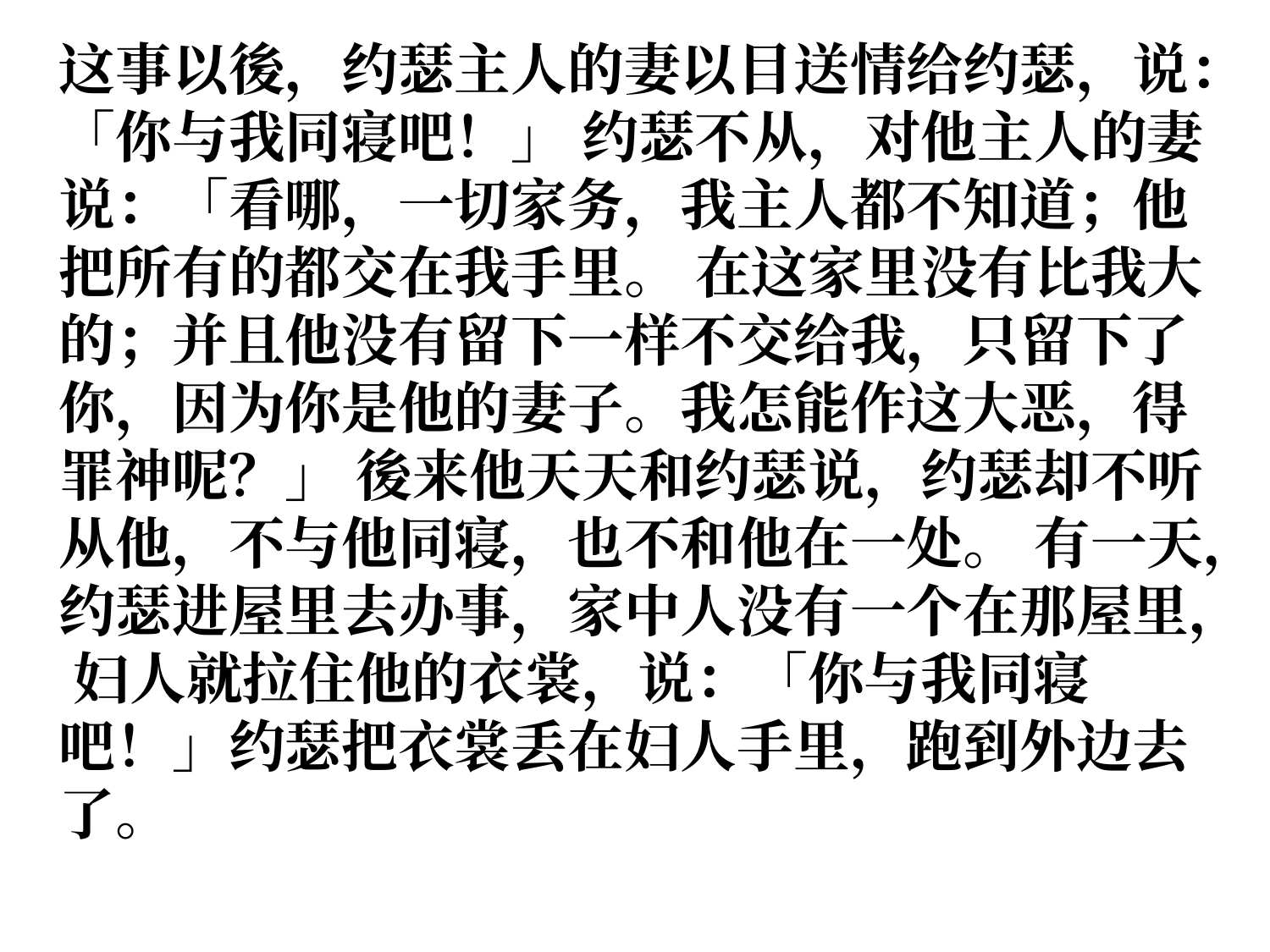

这事以後，约瑟主人的妻以目送情给约瑟，说：「你与我同寝吧！」 约瑟不从，对他主人的妻说：「看哪，一切家务，我主人都不知道；他把所有的都交在我手里。 在这家里没有比我大的；并且他没有留下一样不交给我，只留下了你，因为你是他的妻子。我怎能作这大恶，得罪神呢？」 後来他天天和约瑟说，约瑟却不听从他，不与他同寝，也不和他在一处。 有一天，约瑟进屋里去办事，家中人没有一个在那屋里， 妇人就拉住他的衣裳，说：「你与我同寝吧！」约瑟把衣裳丢在妇人手里，跑到外边去了。